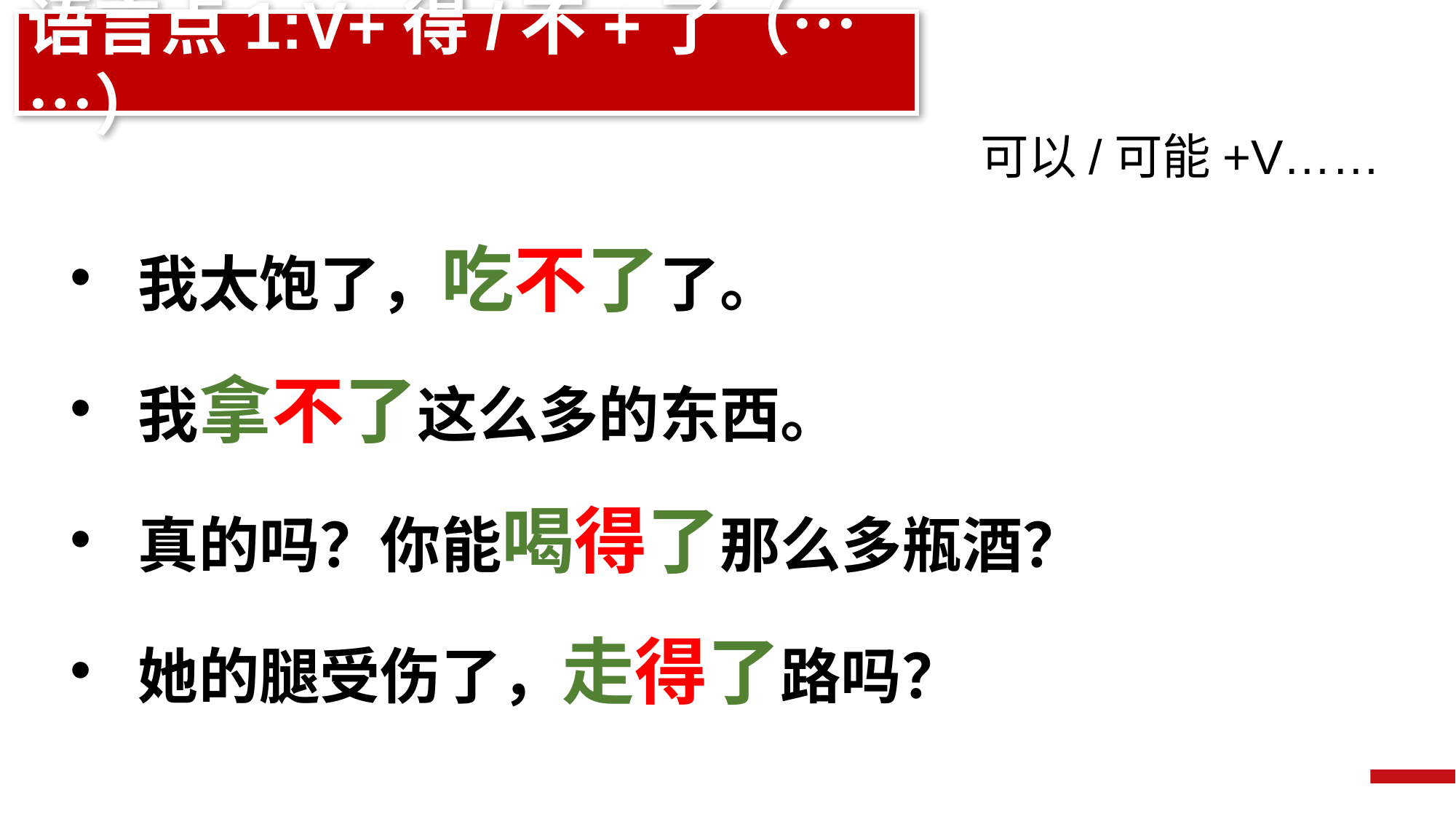

语言点1:V+得/不+了（……）
可以/可能+V……
我太饱了，吃不了了。
我拿不了这么多的东西。
真的吗？你能喝得了那么多瓶酒？
她的腿受伤了，走得了路吗？